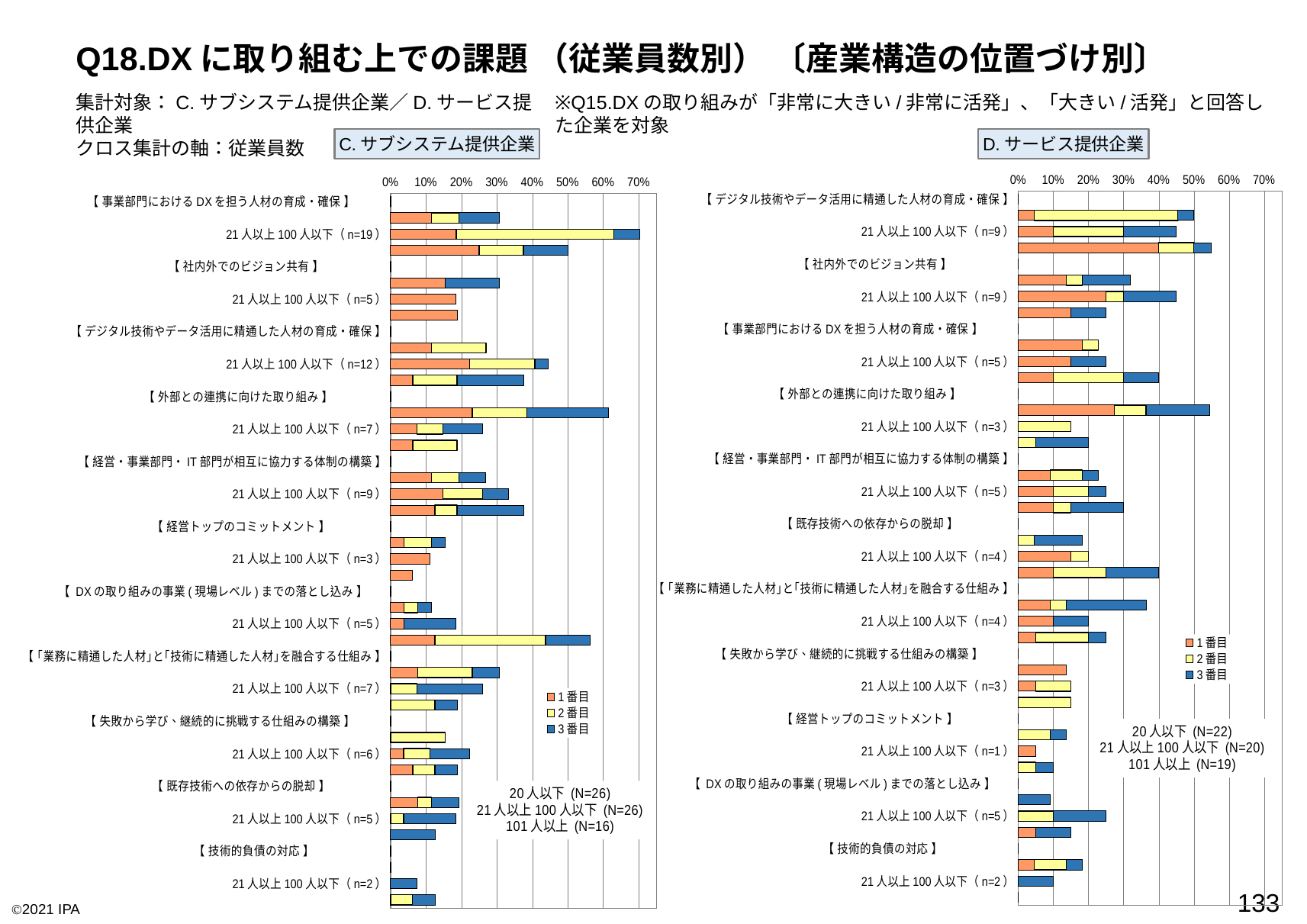

Q18.DXに取り組む上での課題 （従業員数別） 〔産業構造の位置づけ別〕
集計対象：C.サブシステム提供企業／D.サービス提供企業
クロス集計の軸：従業員数
※Q15.DXの取り組みが「非常に大きい/非常に活発」、「大きい/活発」と回答した企業を対象
C.サブシステム提供企業
D.サービス提供企業

### Chart:

| Category | 1番目 | 2番目 | 3番目 |
|---|---|---|---|
| 【 事業部門におけるDXを担う人材の育成・確保 】           | 0.0 | 0.0 | 0.0 |
| 20人以下（n=8） | 0.11538461538461539 | 0.07692307692307693 | 0.11538461538461539 |
| 21人以上100人以下（n=19） | 0.18518518518518517 | 0.4444444444444444 | 0.07407407407407407 |
| 101人以上（n=8） | 0.25 | 0.125 | 0.125 |
| 【 社内外でのビジョン共有 】                     | 0.0 | 0.0 | 0.0 |
| 20人以下（n=8） | 0.15384615384615385 | 0.0 | 0.15384615384615385 |
| 21人以上100人以下（n=5） | 0.18518518518518517 | 0.0 | 0.0 |
| 101人以上（n=3） | 0.1875 | 0.0 | 0.0 |
| 【 デジタル技術やデータ活用に精通した人材の育成・確保 】 | 0.0 | 0.0 | 0.0 |
| 20人以下（n=7） | 0.11538461538461539 | 0.15384615384615385 | 0.0 |
| 21人以上100人以下（n=12） | 0.2222222222222222 | 0.18518518518518517 | 0.037037037037037035 |
| 101人以上（n=6） | 0.0625 | 0.125 | 0.1875 |
| 【 外部との連携に向けた取り組み 】                  | 0.0 | 0.0 | 0.0 |
| 20人以下（n=16） | 0.23076923076923078 | 0.15384615384615385 | 0.23076923076923078 |
| 21人以上100人以下（n=7） | 0.07407407407407407 | 0.07407407407407407 | 0.1111111111111111 |
| 101人以上（n=3） | 0.0625 | 0.125 | 0.0 |
| 【 経営・事業部門・IT部門が相互に協力する体制の構築 】 | 0.0 | 0.0 | 0.0 |
| 20人以下（n=7） | 0.11538461538461539 | 0.07692307692307693 | 0.07692307692307693 |
| 21人以上100人以下（n=9） | 0.14814814814814814 | 0.1111111111111111 | 0.07407407407407407 |
| 101人以上（n=6） | 0.125 | 0.0625 | 0.1875 |
| 【 経営トップのコミットメント 】                   | 0.0 | 0.0 | 0.0 |
| 20人以下（n=4） | 0.038461538461538464 | 0.07692307692307693 | 0.038461538461538464 |
| 21人以上100人以下（n=3） | 0.1111111111111111 | 0.0 | 0.0 |
| 101人以上（n=1） | 0.0625 | 0.0 | 0.0 |
| 【 DXの取り組みの事業(現場レベル)までの落とし込み 】       | 0.0 | 0.0 | 0.0 |
| 20人以下（n=3） | 0.038461538461538464 | 0.038461538461538464 | 0.038461538461538464 |
| 21人以上100人以下（n=5） | 0.037037037037037035 | 0.0 | 0.14814814814814814 |
| 101人以上（n=9） | 0.125 | 0.3125 | 0.125 |
| 【 ｢業務に精通した人材｣と｢技術に精通した人材｣を融合する仕組み 】 | 0.0 | 0.0 | 0.0 |
| 20人以下（n=8） | 0.07692307692307693 | 0.15384615384615385 | 0.07692307692307693 |
| 21人以上100人以下（n=7） | 0.0 | 0.07407407407407407 | 0.18518518518518517 |
| 101人以上（n=3） | 0.0 | 0.125 | 0.0625 |
| 【 失敗から学び、継続的に挑戦する仕組みの構築 】           | 0.0 | 0.0 | 0.0 |
| 20人以下（n=4） | 0.0 | 0.15384615384615385 | 0.0 |
| 21人以上100人以下（n=6） | 0.037037037037037035 | 0.07407407407407407 | 0.1111111111111111 |
| 101人以上（n=3） | 0.0625 | 0.0625 | 0.0625 |
| 【 既存技術への依存からの脱却 】                   | 0.0 | 0.0 | 0.0 |
| 20人以下（n=5） | 0.07692307692307693 | 0.038461538461538464 | 0.07692307692307693 |
| 21人以上100人以下（n=5） | 0.0 | 0.037037037037037035 | 0.14814814814814814 |
| 101人以上（n=2） | 0.0 | 0.0 | 0.125 |
| 【 技術的負債の対応 】                        | 0.0 | 0.0 | 0.0 |
| 20人以下（n=0） | 0.0 | 0.0 | 0.0 |
| 21人以上100人以下（n=2） | 0.0 | 0.0 | 0.07407407407407407 |
| 101人以上（n=2） | 0.0 | 0.0625 | 0.0625 |

### Chart:

| Category | 1番目 | 2番目 | 3番目 |
|---|---|---|---|
| 【 デジタル技術やデータ活用に精通した人材の育成・確保 】 | 0.0 | 0.0 | 0.0 |
| 20人以下（n=11） | 0.045454545454545456 | 0.4090909090909091 | 0.045454545454545456 |
| 21人以上100人以下（n=9） | 0.1 | 0.2 | 0.15 |
| 101人以上（n=11） | 0.4 | 0.1 | 0.05 |
| 【 社内外でのビジョン共有 】                     | 0.0 | 0.0 | 0.0 |
| 20人以下（n=7） | 0.13636363636363635 | 0.045454545454545456 | 0.13636363636363635 |
| 21人以上100人以下（n=9） | 0.25 | 0.05 | 0.15 |
| 101人以上（n=5） | 0.15 | 0.0 | 0.1 |
| 【 事業部門におけるDXを担う人材の育成・確保 】           | 0.0 | 0.0 | 0.0 |
| 20人以下（n=5） | 0.18181818181818182 | 0.045454545454545456 | 0.0 |
| 21人以上100人以下（n=5） | 0.15 | 0.0 | 0.1 |
| 101人以上（n=8） | 0.1 | 0.2 | 0.1 |
| 【 外部との連携に向けた取り組み 】                  | 0.0 | 0.0 | 0.0 |
| 20人以下（n=12） | 0.2727272727272727 | 0.09090909090909091 | 0.18181818181818182 |
| 21人以上100人以下（n=3） | 0.0 | 0.15 | 0.0 |
| 101人以上（n=4） | 0.0 | 0.05 | 0.15 |
| 【 経営・事業部門・IT部門が相互に協力する体制の構築 】 | 0.0 | 0.0 | 0.0 |
| 20人以下（n=5） | 0.09090909090909091 | 0.09090909090909091 | 0.045454545454545456 |
| 21人以上100人以下（n=5） | 0.1 | 0.1 | 0.05 |
| 101人以上（n=6） | 0.1 | 0.05 | 0.15 |
| 【 既存技術への依存からの脱却 】                   | 0.0 | 0.0 | 0.0 |
| 20人以下（n=4） | 0.0 | 0.045454545454545456 | 0.13636363636363635 |
| 21人以上100人以下（n=4） | 0.15 | 0.05 | 0.0 |
| 101人以上（n=8） | 0.1 | 0.15 | 0.15 |
| 【 ｢業務に精通した人材｣と｢技術に精通した人材｣を融合する仕組み 】 | 0.0 | 0.0 | 0.0 |
| 20人以下（n=8） | 0.09090909090909091 | 0.045454545454545456 | 0.22727272727272727 |
| 21人以上100人以下（n=4） | 0.1 | 0.0 | 0.1 |
| 101人以上（n=5） | 0.05 | 0.15 | 0.05 |
| 【 失敗から学び、継続的に挑戦する仕組みの構築 】           | 0.0 | 0.0 | 0.0 |
| 20人以下（n=3） | 0.13636363636363635 | 0.0 | 0.0 |
| 21人以上100人以下（n=3） | 0.05 | 0.1 | 0.0 |
| 101人以上（n=3） | 0.0 | 0.15 | 0.0 |
| 【 経営トップのコミットメント 】                   | 0.0 | 0.0 | 0.0 |
| 20人以下（n=3） | 0.0 | 0.09090909090909091 | 0.045454545454545456 |
| 21人以上100人以下（n=1） | 0.05 | 0.0 | 0.0 |
| 101人以上（n=2） | 0.0 | 0.05 | 0.05 |
| 【 DXの取り組みの事業(現場レベル)までの落とし込み 】       | 0.0 | 0.0 | 0.0 |
| 20人以下（n=2） | 0.0 | 0.0 | 0.09090909090909091 |
| 21人以上100人以下（n=5） | 0.0 | 0.1 | 0.15 |
| 101人以上（n=3） | 0.05 | 0.0 | 0.1 |
| 【 技術的負債の対応 】                        | 0.0 | 0.0 | 0.0 |
| 20人以下（n=4） | 0.045454545454545456 | 0.09090909090909091 | 0.045454545454545456 |
| 21人以上100人以下（n=2） | 0.0 | 0.0 | 0.1 |
| 101人以上（n=0） | 0.0 | 0.0 | 0.0 |